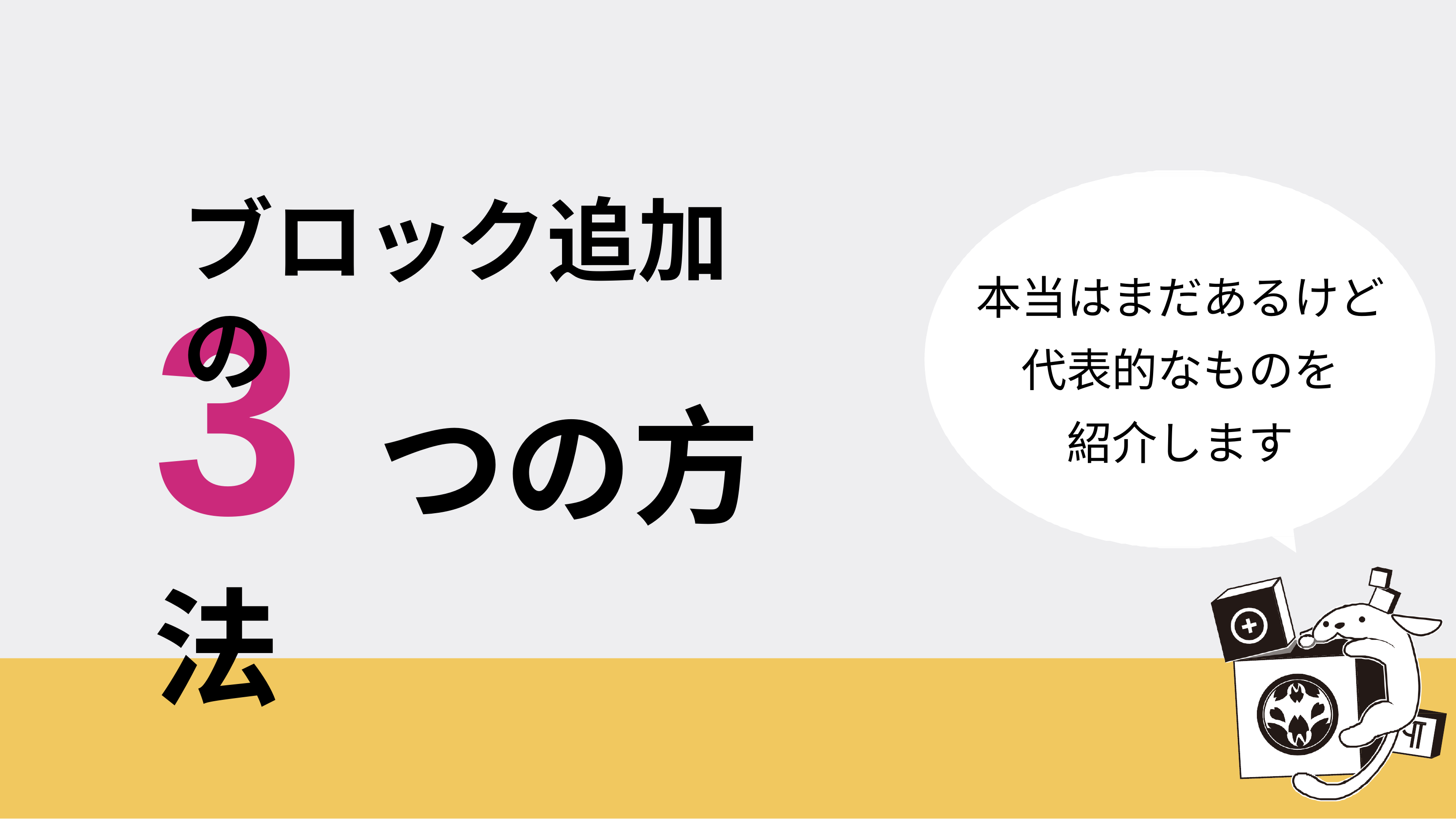

# ブロック追加の
3つの方法
本当はまだあるけど 代表的なものを
紹介します